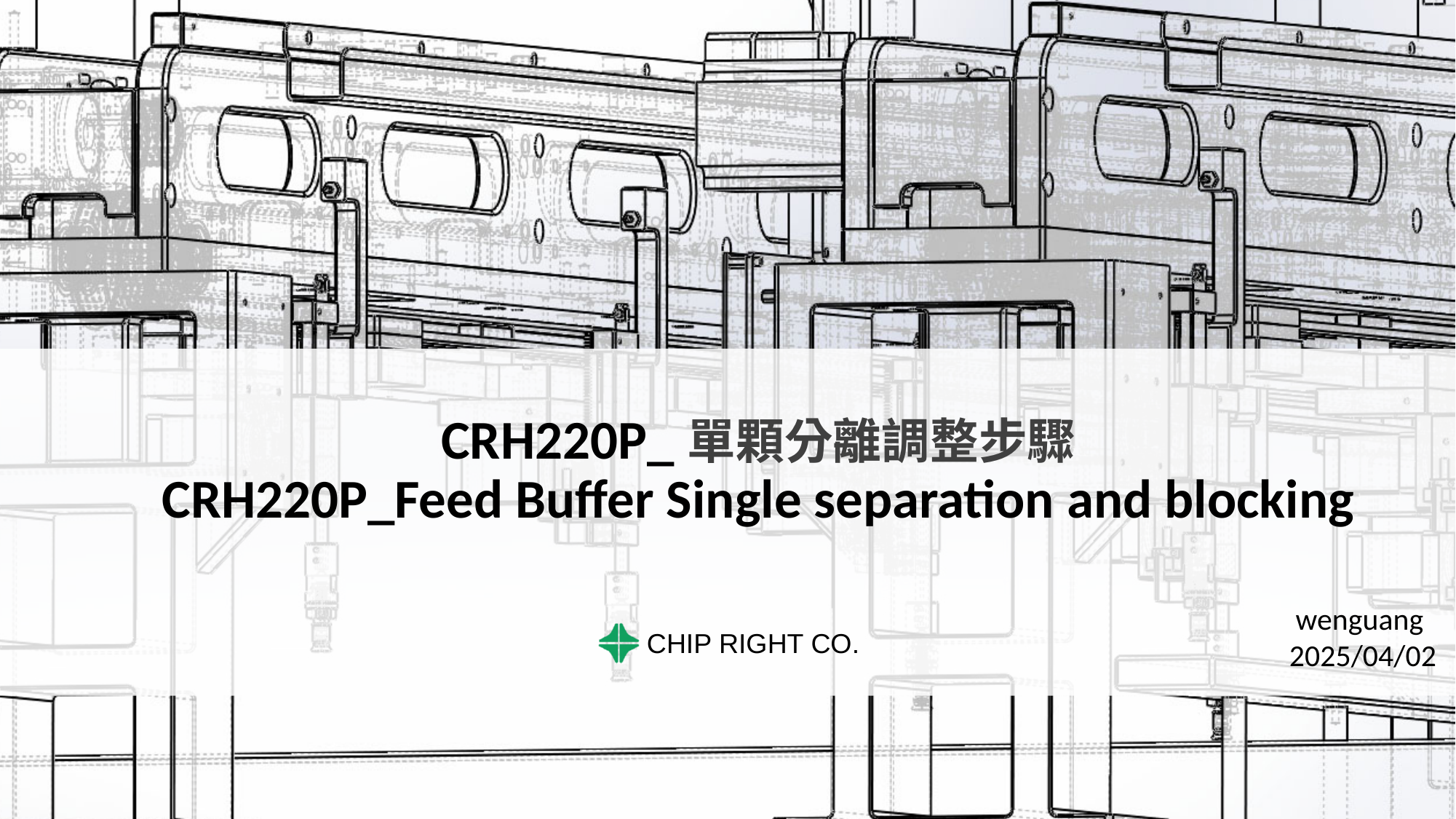

# CRH220P_單顆分離調整步驟 CRH220P_Feed Buffer Single separation and blocking
wenguang  2025/04/02